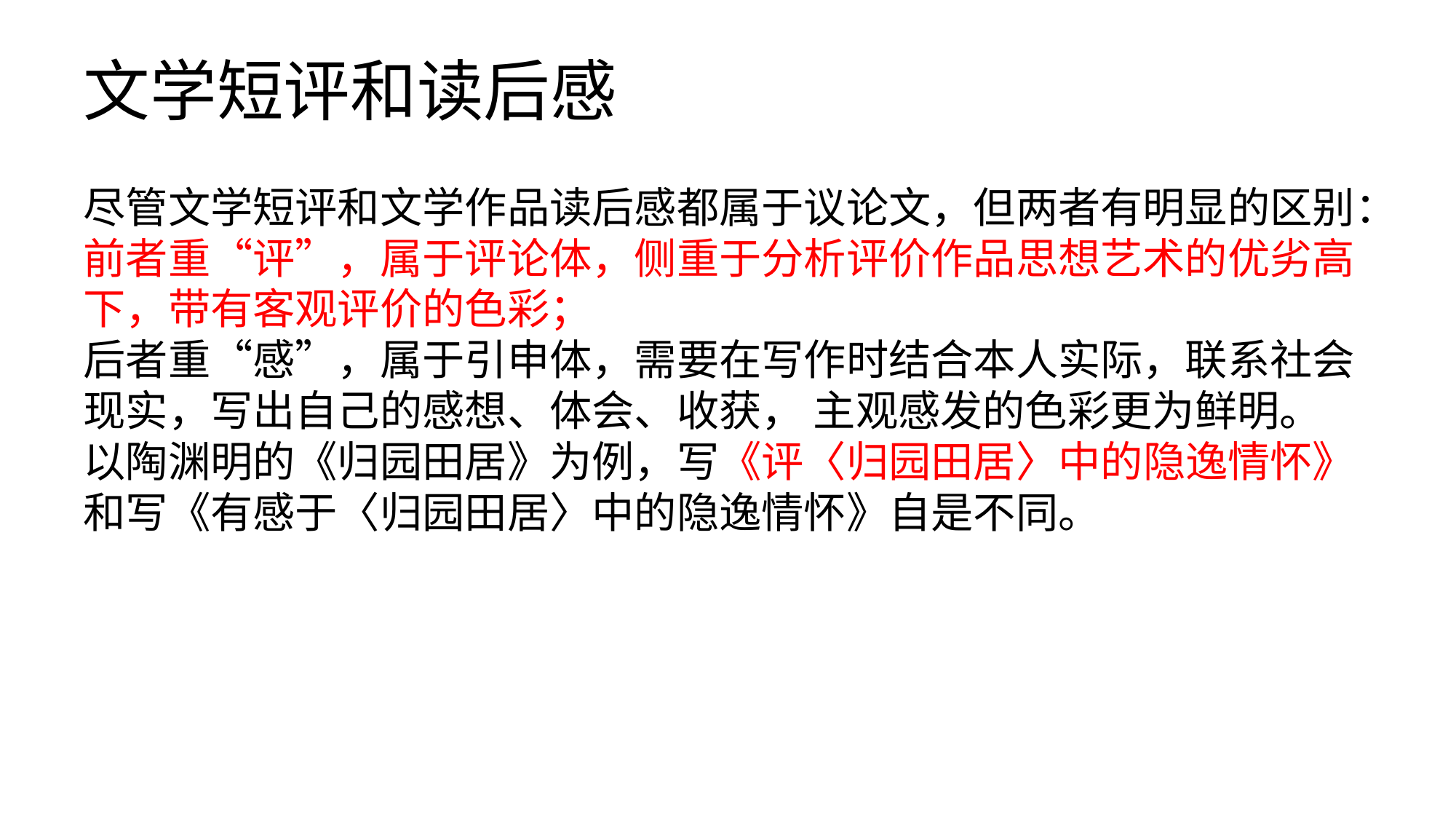

# 文学短评和读后感
尽管文学短评和文学作品读后感都属于议论文，但两者有明显的区别：
前者重“评”，属于评论体，侧重于分析评价作品思想艺术的优劣高下，带有客观评价的色彩；
后者重“感”，属于引申体，需要在写作时结合本人实际，联系社会现实，写出自己的感想、体会、收获， 主观感发的色彩更为鲜明。
以陶渊明的《归园田居》为例，写《评〈归园田居〉中的隐逸情怀》和写《有感于〈归园田居〉中的隐逸情怀》自是不同。